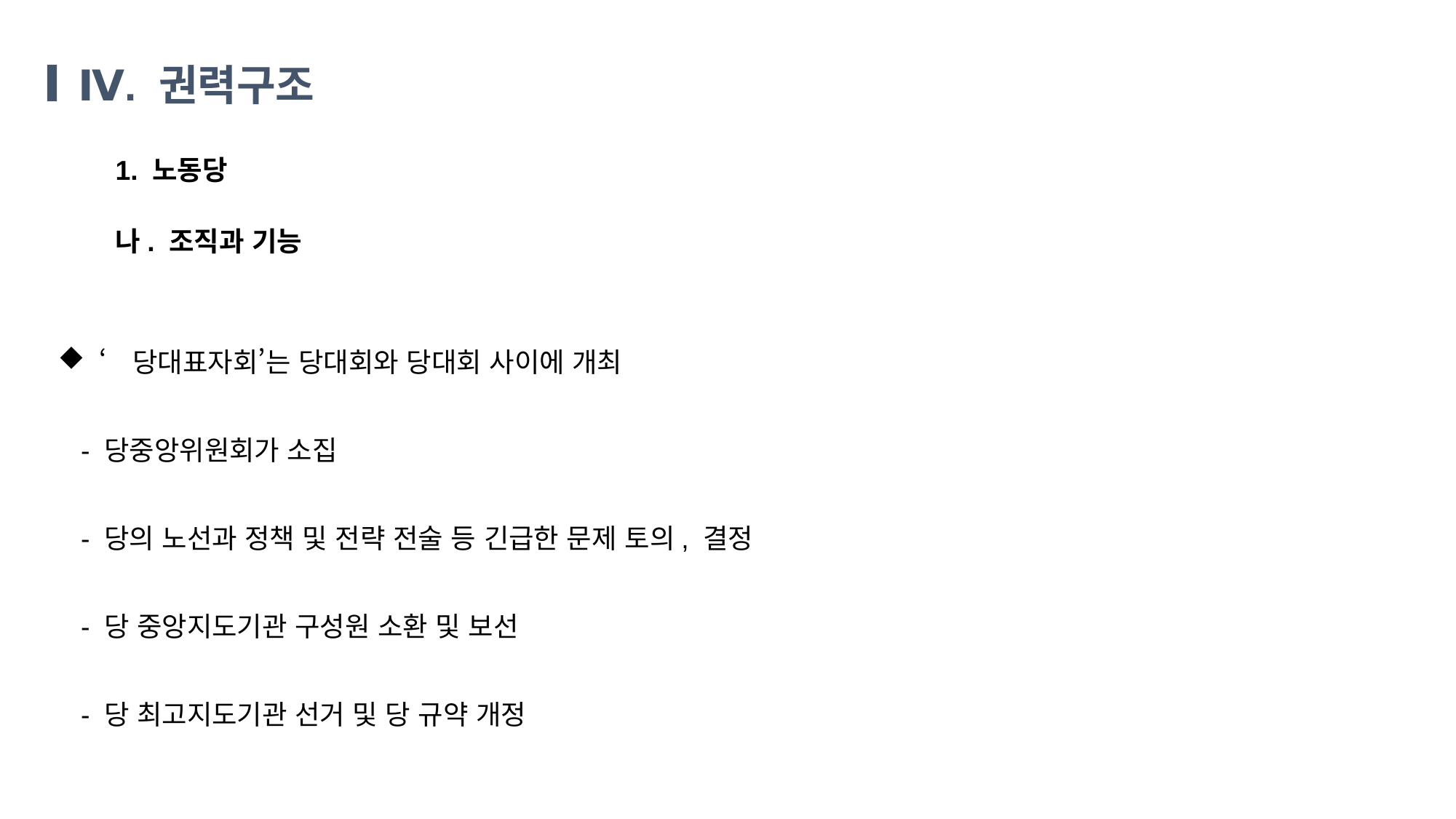

Ⅳ. 권력구조

1. 노동당
나. 조직과 기능
‘당대표자회’는 당대회와 당대회 사이에 개최
   - 당중앙위원회가 소집
   - 당의 노선과 정책 및 전략 전술 등 긴급한 문제 토의, 결정
   - 당 중앙지도기관 구성원 소환 및 보선
   - 당 최고지도기관 선거 및 당 규약 개정